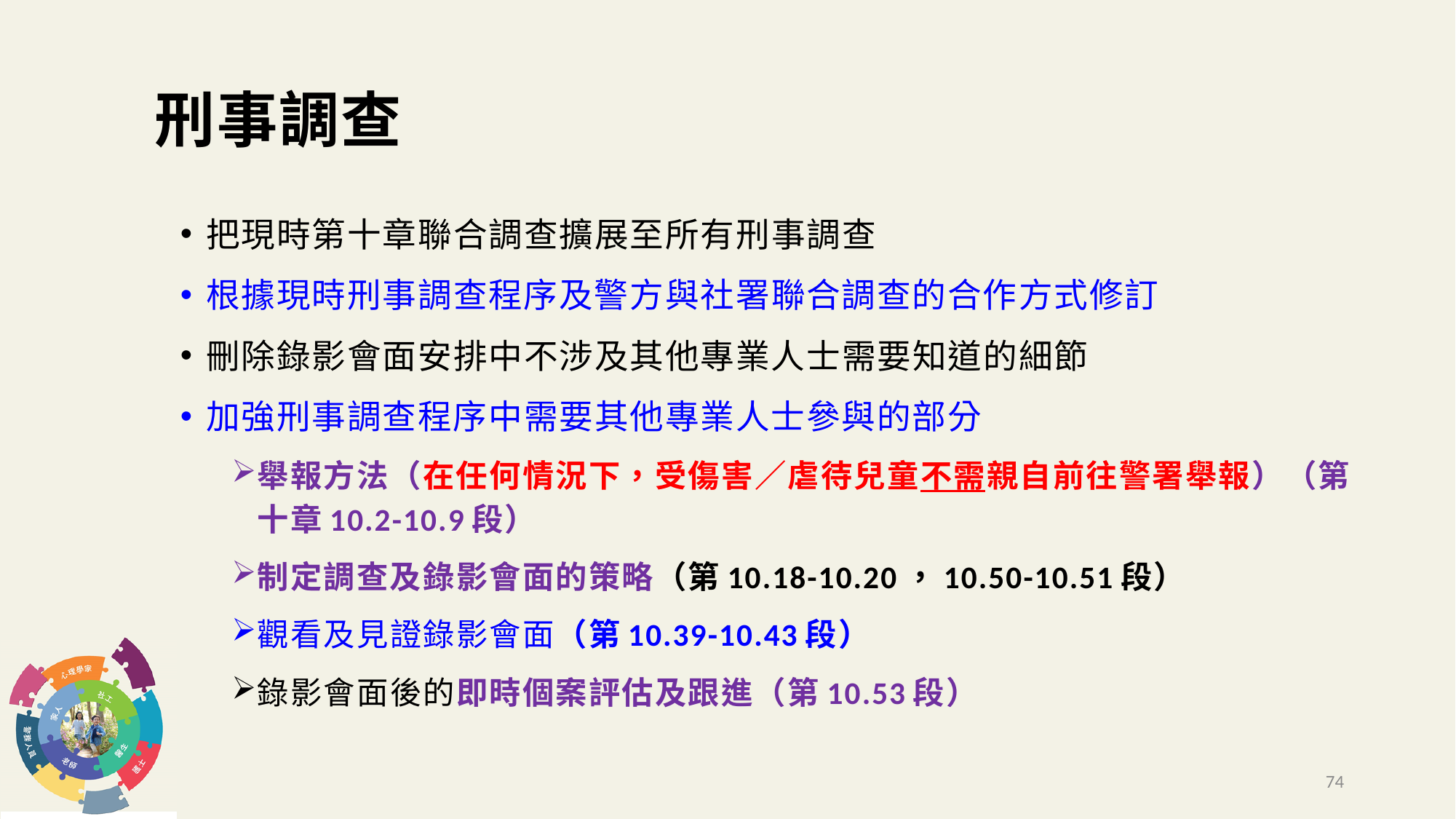

# 刑事調查
把現時第十章聯合調查擴展至所有刑事調查
根據現時刑事調查程序及警方與社署聯合調查的合作方式修訂
刪除錄影會面安排中不涉及其他專業人士需要知道的細節
加強刑事調查程序中需要其他專業人士參與的部分
舉報方法（在任何情況下，受傷害／虐待兒童不需親自前往警署舉報）（第十章10.2-10.9段）
制定調查及錄影會面的策略（第10.18-10.20，10.50-10.51段）
觀看及見證錄影會面（第10.39-10.43段）
錄影會面後的即時個案評估及跟進（第10.53段）

74